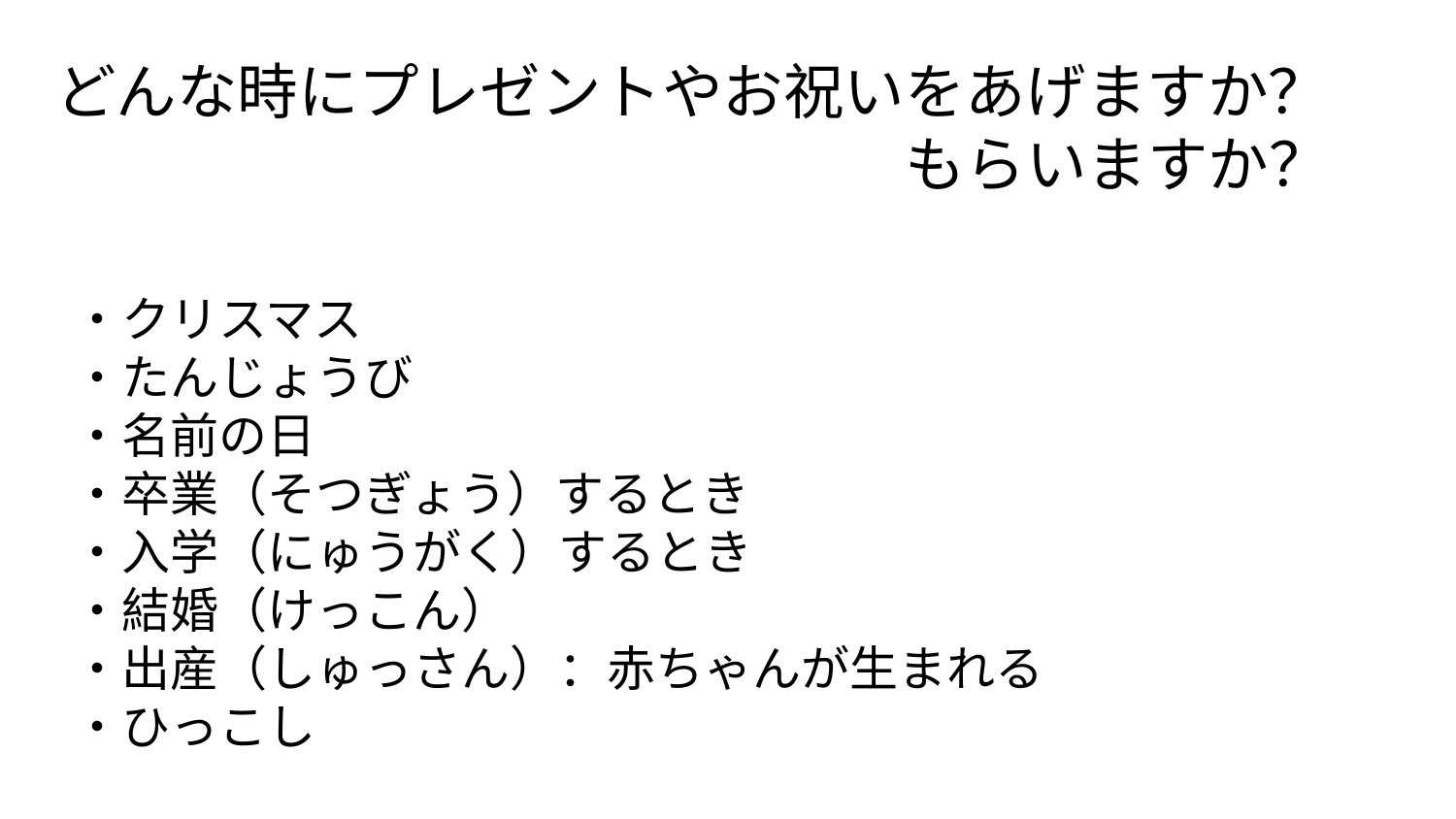

どんな時にプレゼントやお祝いをあげますか？　　　　　　　　　　　　　　もらいますか？
・クリスマス
・たんじょうび
・名前の日
・卒業（そつぎょう）するとき
・入学（にゅうがく）するとき
・結婚（けっこん）
・出産（しゅっさん）：赤ちゃんが生まれる
・ひっこし